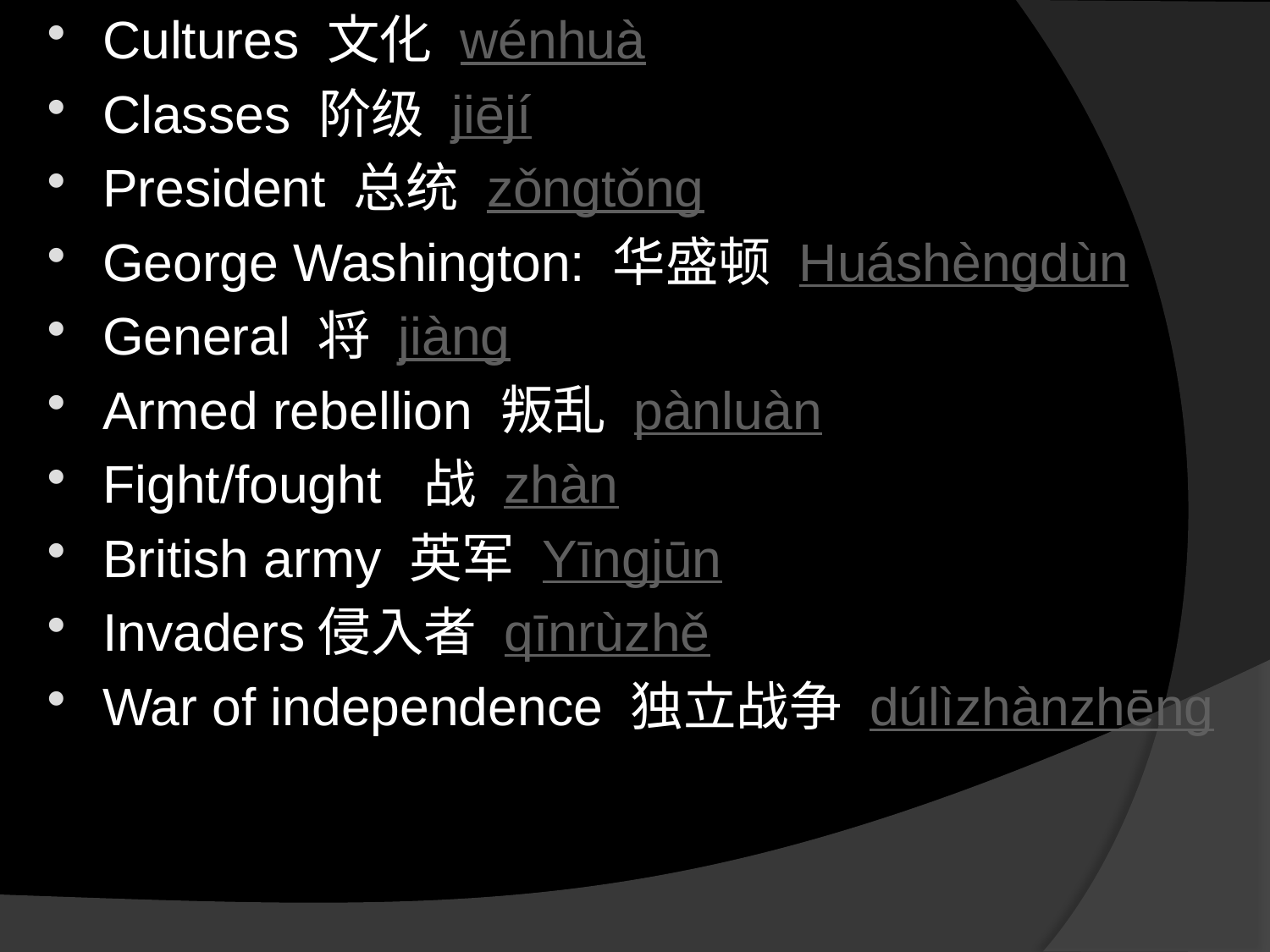

Cultures 文化 wén​huà​
Classes 阶级 jiē​jí​
President 总统 zǒng​tǒng​
George Washington: 华盛顿 Huá​shèng​dùn​
General 将 jiàng​
Armed rebellion 叛乱 pàn​luàn​
Fight/fought  战 zhàn​
British army 英军 Yīng​jūn​
Invaders侵入者 qīn​rù​zhě​
War of independence 独立战争 dú​lì​zhàn​zhēng​